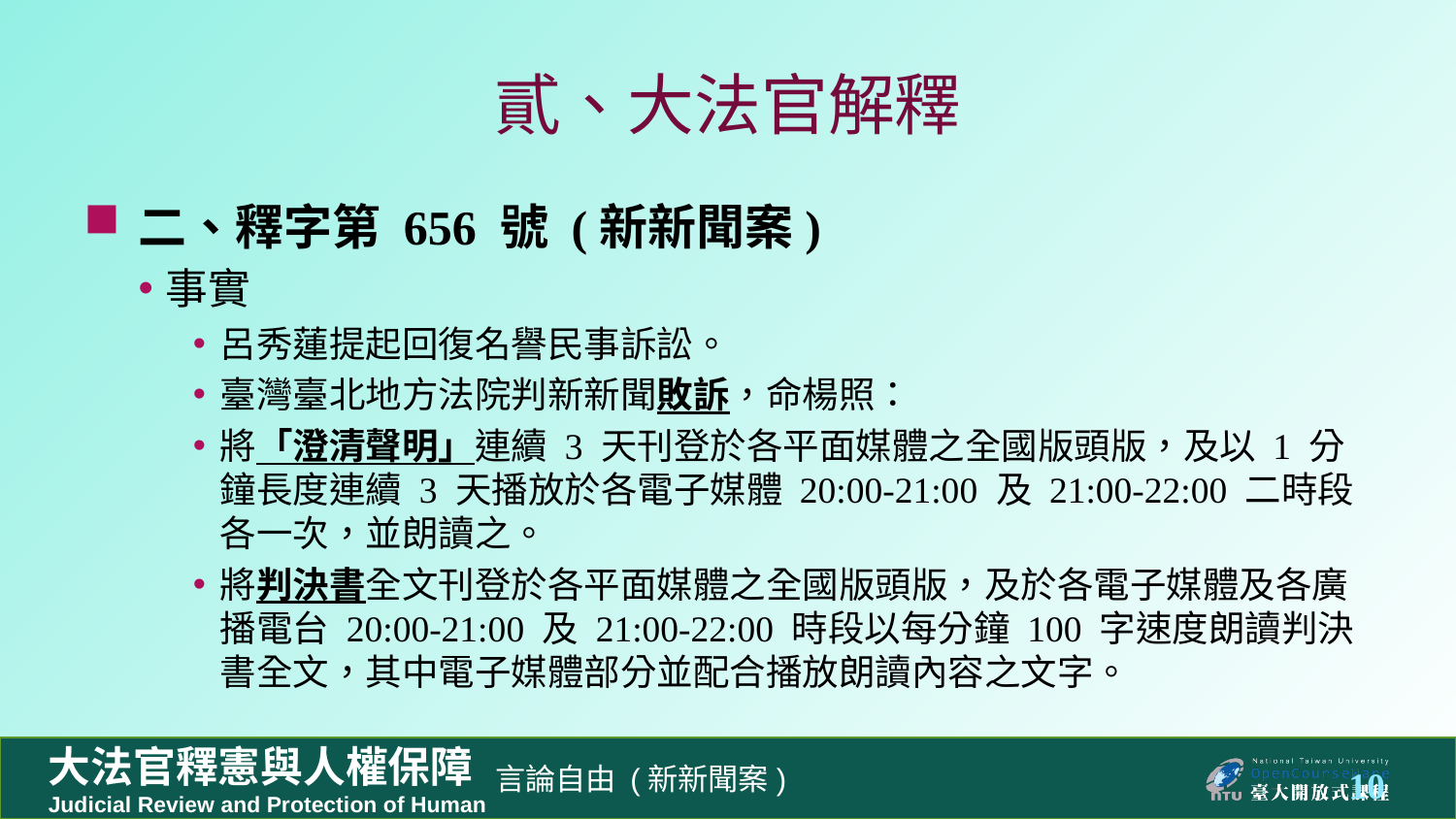

# 貳、大法官解釋
二、釋字第 656 號 (新新聞案)
事實
呂秀蓮提起回復名譽民事訴訟。
臺灣臺北地方法院判新新聞敗訴，命楊照：
將「澄清聲明」連續 3 天刊登於各平面媒體之全國版頭版，及以 1 分鐘長度連續 3 天播放於各電子媒體 20:00-21:00 及 21:00-22:00 二時段各一次，並朗讀之。
將判決書全文刊登於各平面媒體之全國版頭版，及於各電子媒體及各廣播電台 20:00-21:00 及 21:00-22:00 時段以每分鐘 100 字速度朗讀判決書全文，其中電子媒體部分並配合播放朗讀內容之文字。